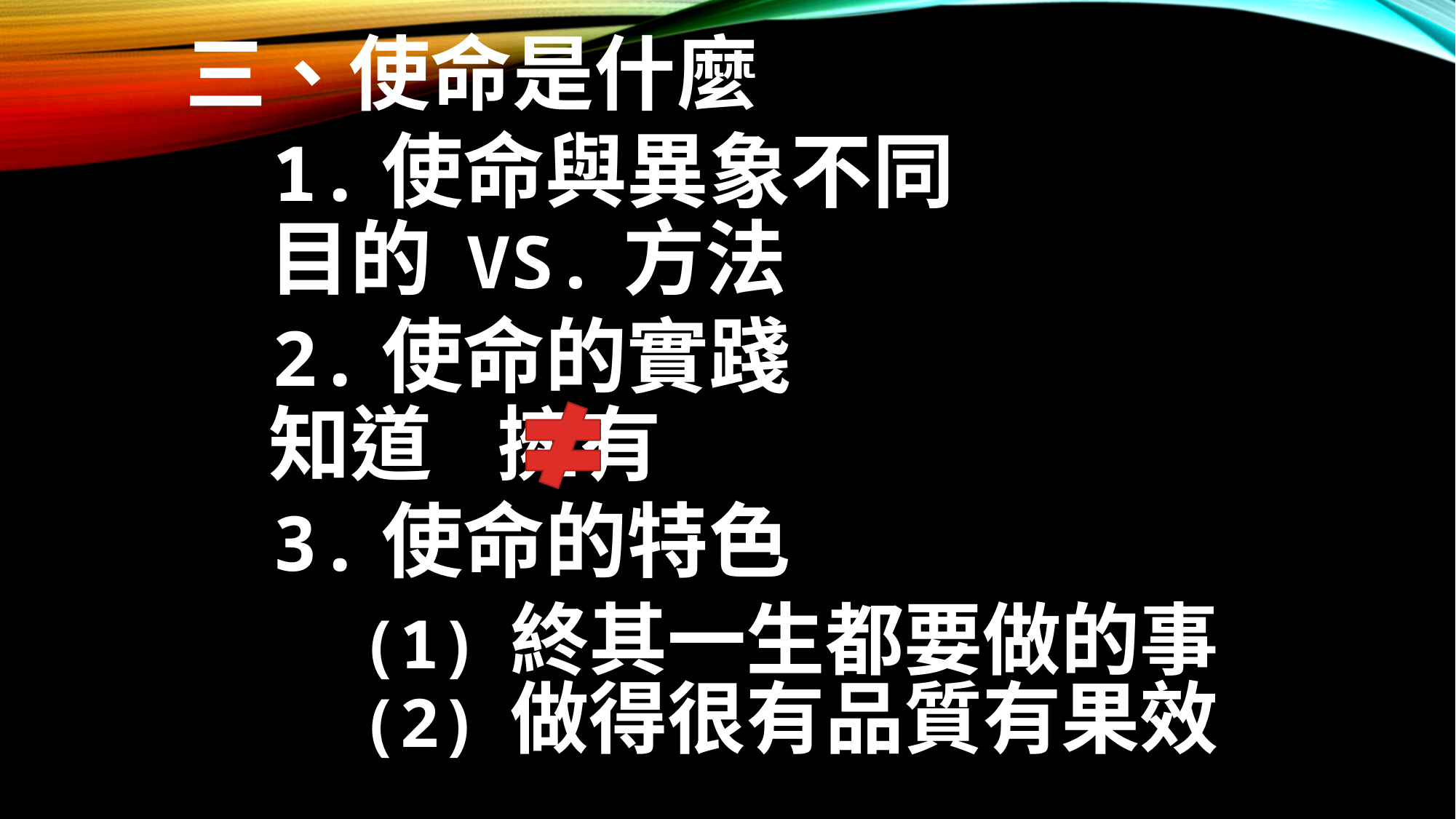

三、使命是什麼
  1.使命與異象不同
    目的 VS. 方法
  2.使命的實踐
    知道     擁有
  3.使命的特色
    (1) 終其一生都要做的事
    (2) 做得很有品質有果效